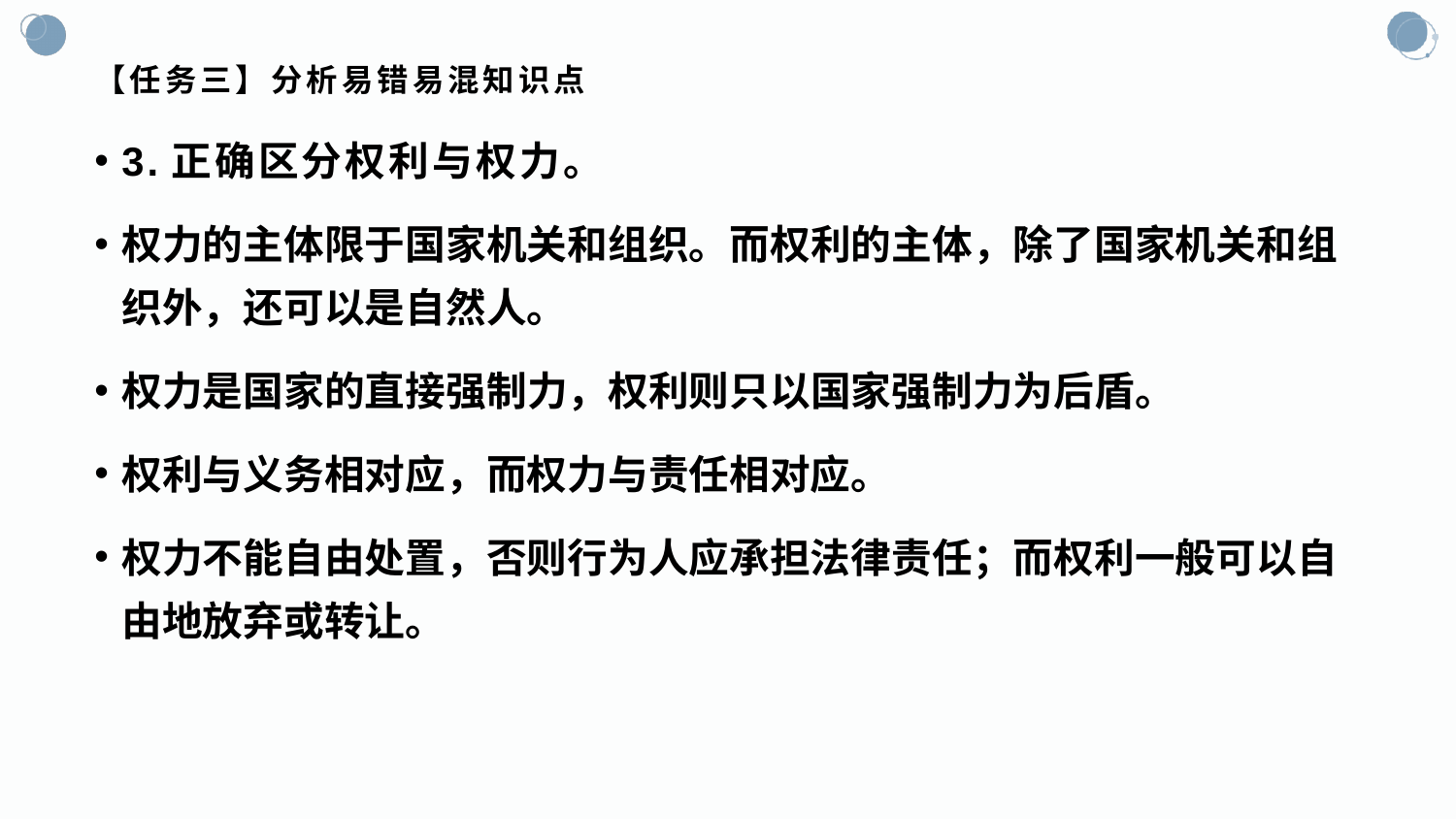

# 【任务三】分析易错易混知识点
3.正确区分权利与权力。
权力的主体限于国家机关和组织。而权利的主体，除了国家机关和组织外，还可以是自然人。
权力是国家的直接强制力，权利则只以国家强制力为后盾。
权利与义务相对应，而权力与责任相对应。
权力不能自由处置，否则行为人应承担法律责任；而权利一般可以自由地放弃或转让。